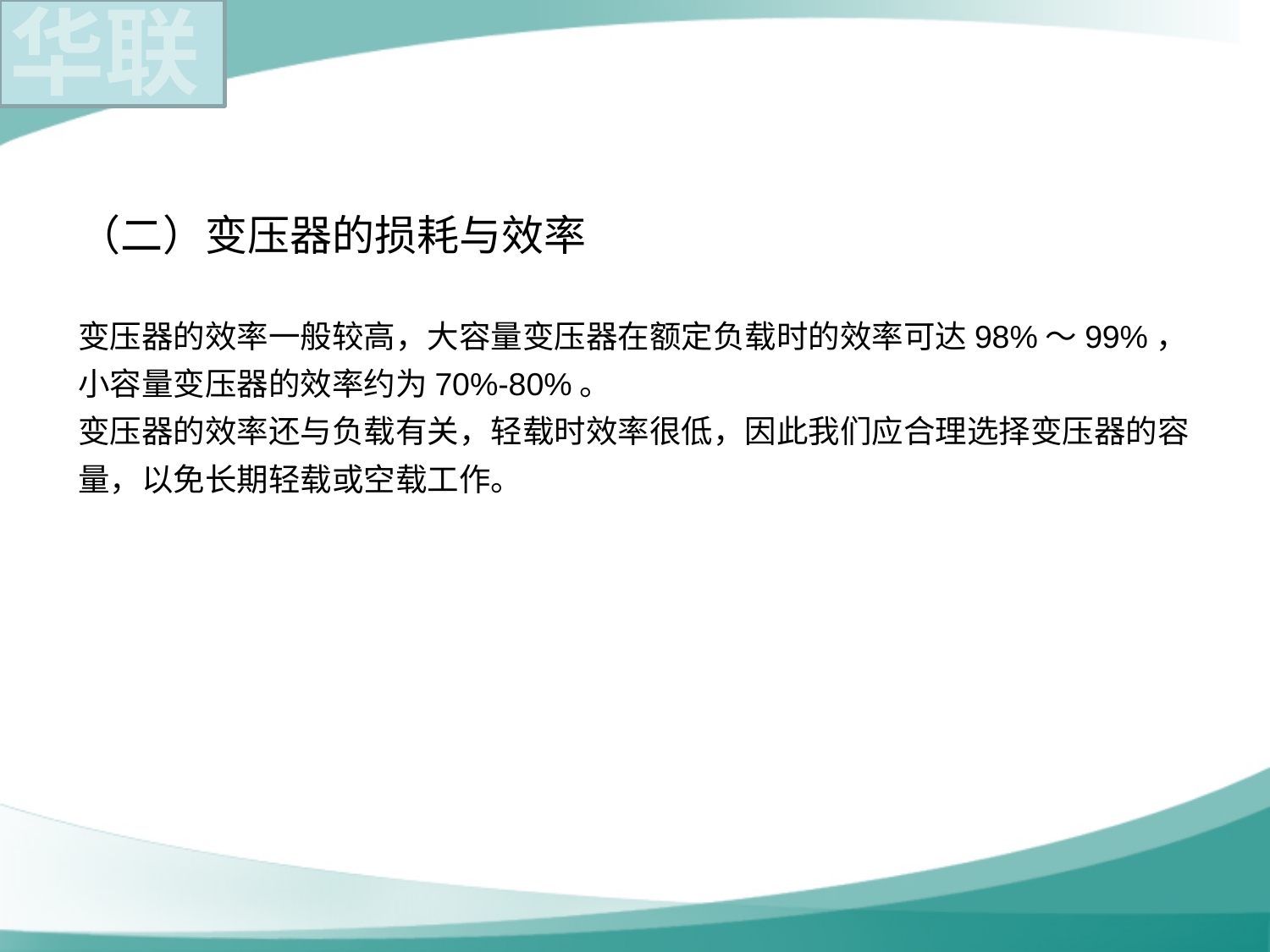

（二）变压器的损耗与效率

变压器的效率一般较高，大容量变压器在额定负载时的效率可达98%～99%，小容量变压器的效率约为70%-80%。
变压器的效率还与负载有关，轻载时效率很低，因此我们应合理选择变压器的容量，以免长期轻载或空载工作。